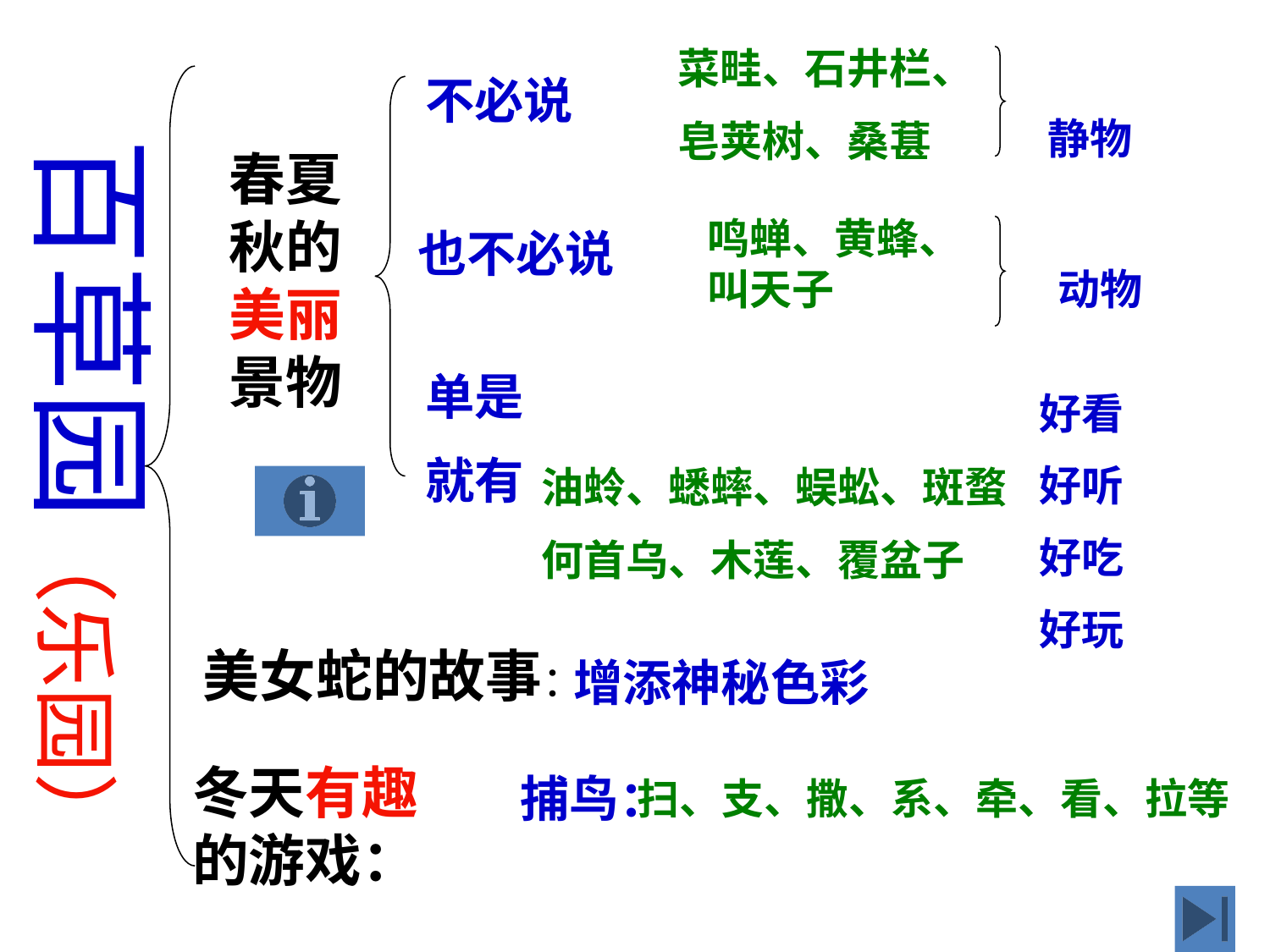

菜畦、石井栏、
皂荚树、桑葚

不必说

静物
百草园（乐园）
春夏秋的美丽
景物
鸣蝉、黄蜂、叫天子
也不必说

动物

单是
就有
好看
好听
好吃
好玩
油蛉、蟋蟀、蜈蚣、斑蝥
何首乌、木莲、覆盆子

美女蛇的故事：
增添神秘色彩
冬天有趣的游戏：
捕鸟：
扫、支、撒、系、牵、看、拉等